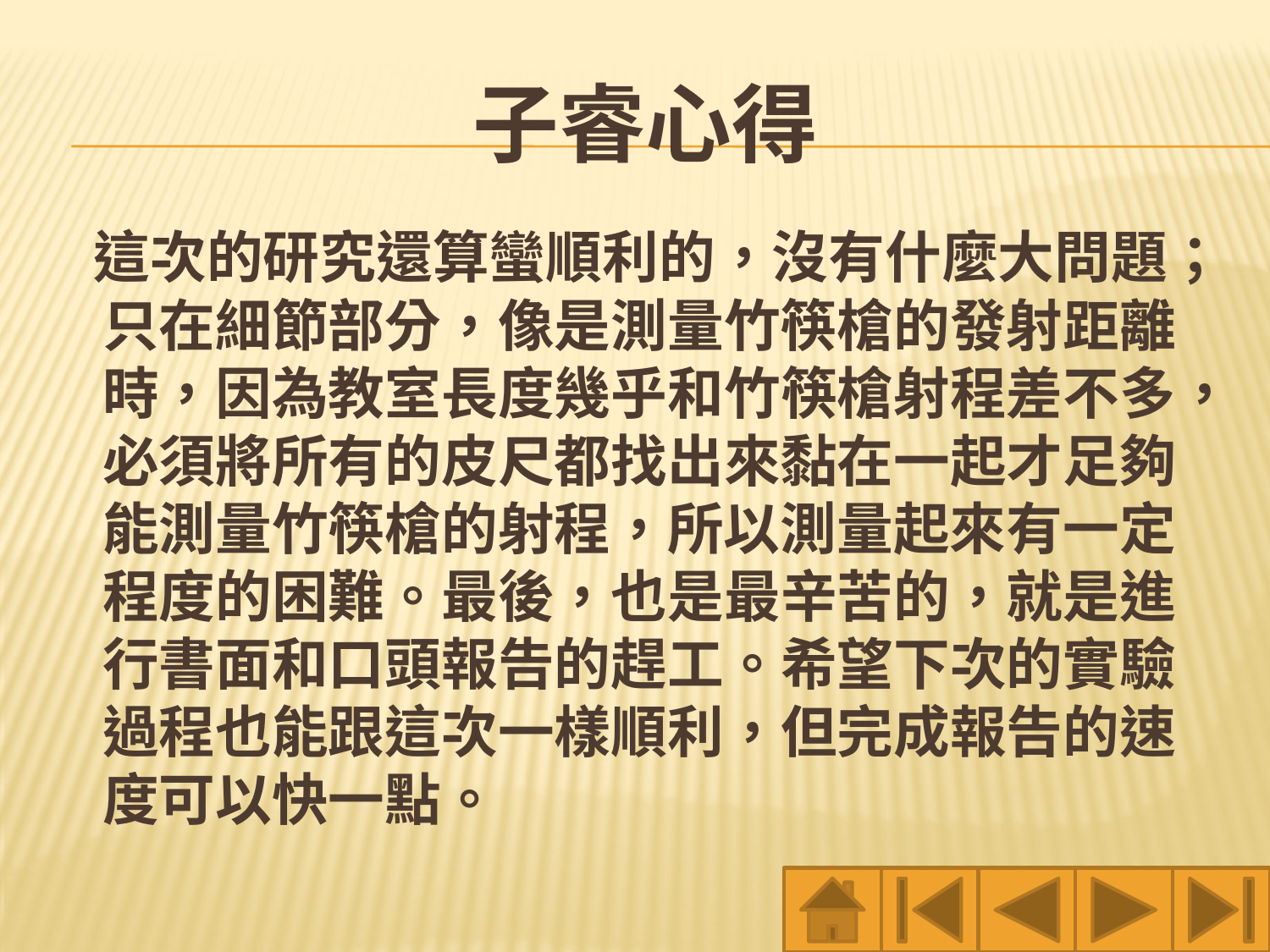

# 子睿心得
  這次的研究還算蠻順利的，沒有什麼大問題；只在細節部分，像是測量竹筷槍的發射距離時，因為教室長度幾乎和竹筷槍射程差不多，必須將所有的皮尺都找出來黏在一起才足夠能測量竹筷槍的射程，所以測量起來有一定程度的困難。最後，也是最辛苦的，就是進行書面和口頭報告的趕工。希望下次的實驗過程也能跟這次一樣順利，但完成報告的速度可以快一點。